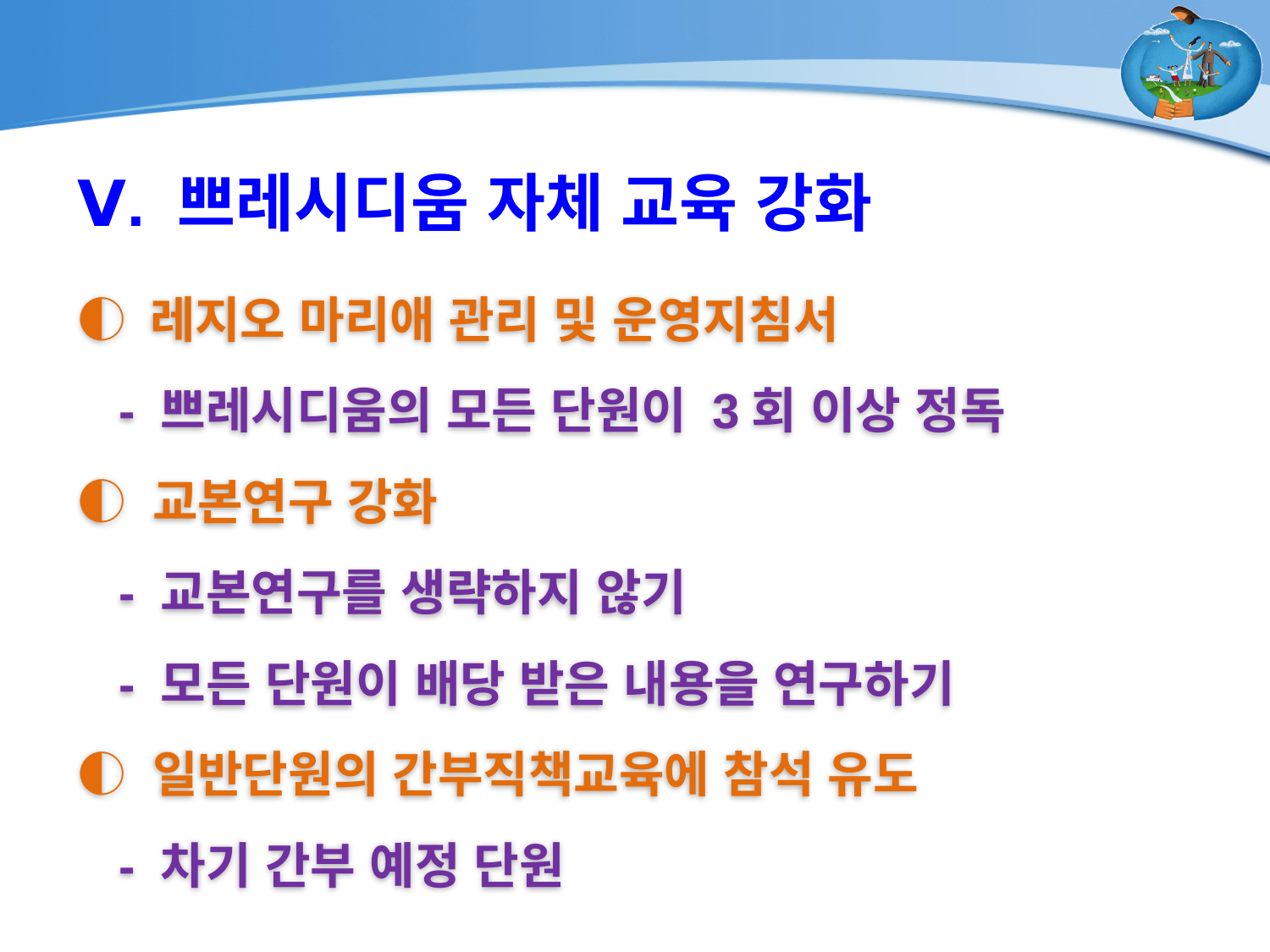

Ⅴ. 쁘레시디움 자체 교육 강화
◐ 레지오 마리애 관리 및 운영지침서
   - 쁘레시디움의 모든 단원이 3회 이상 정독
◐ 교본연구 강화
   - 교본연구를 생략하지 않기
   - 모든 단원이 배당 받은 내용을 연구하기
◐ 일반단원의 간부직책교육에 참석 유도
   - 차기 간부 예정 단원